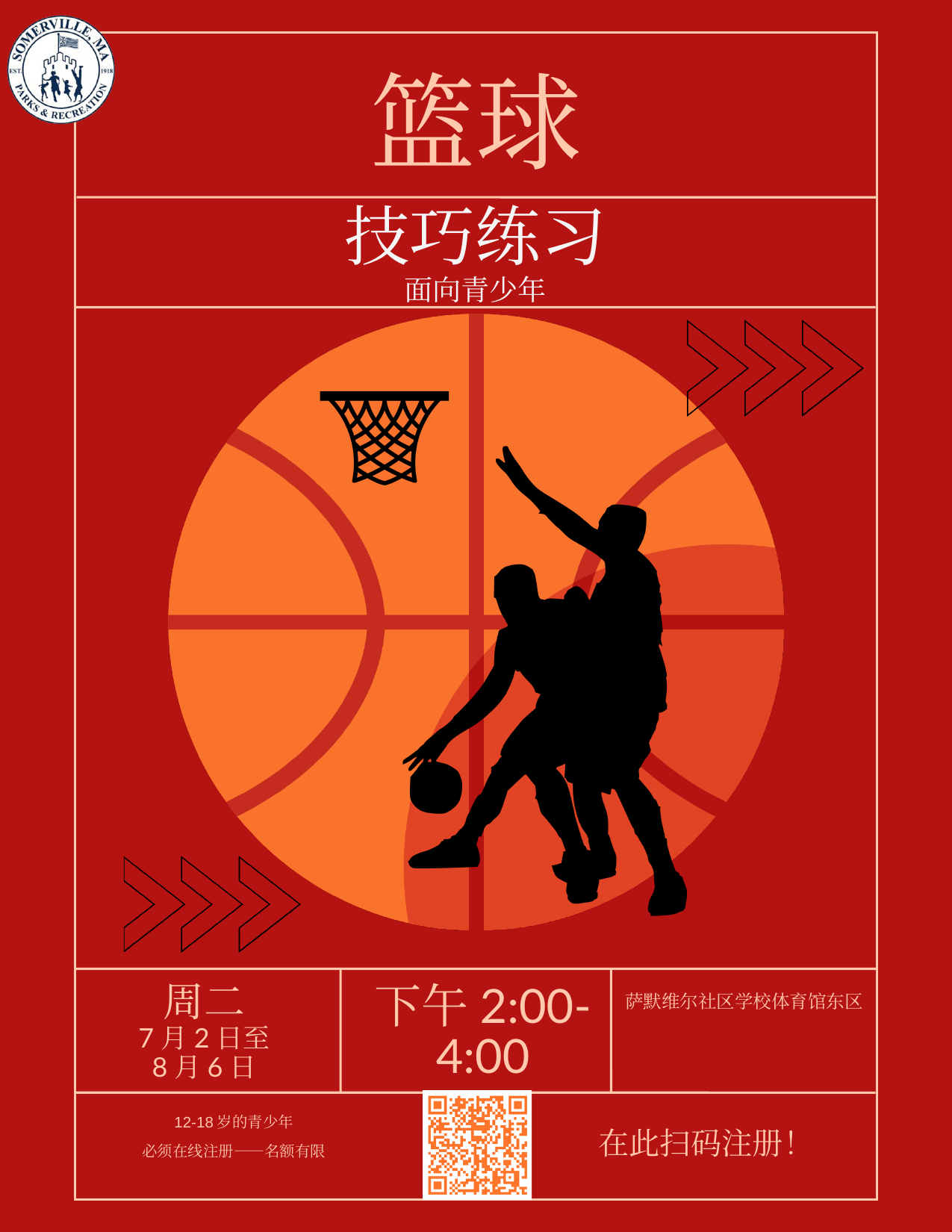

篮球
技巧练习

面向青少年

萨默维尔社区学校体育馆东区
周二
7月2日至
8月6日
下午2:00-4:00

12-18岁的青少年
必须在线注册——名额有限

在此扫码注册！